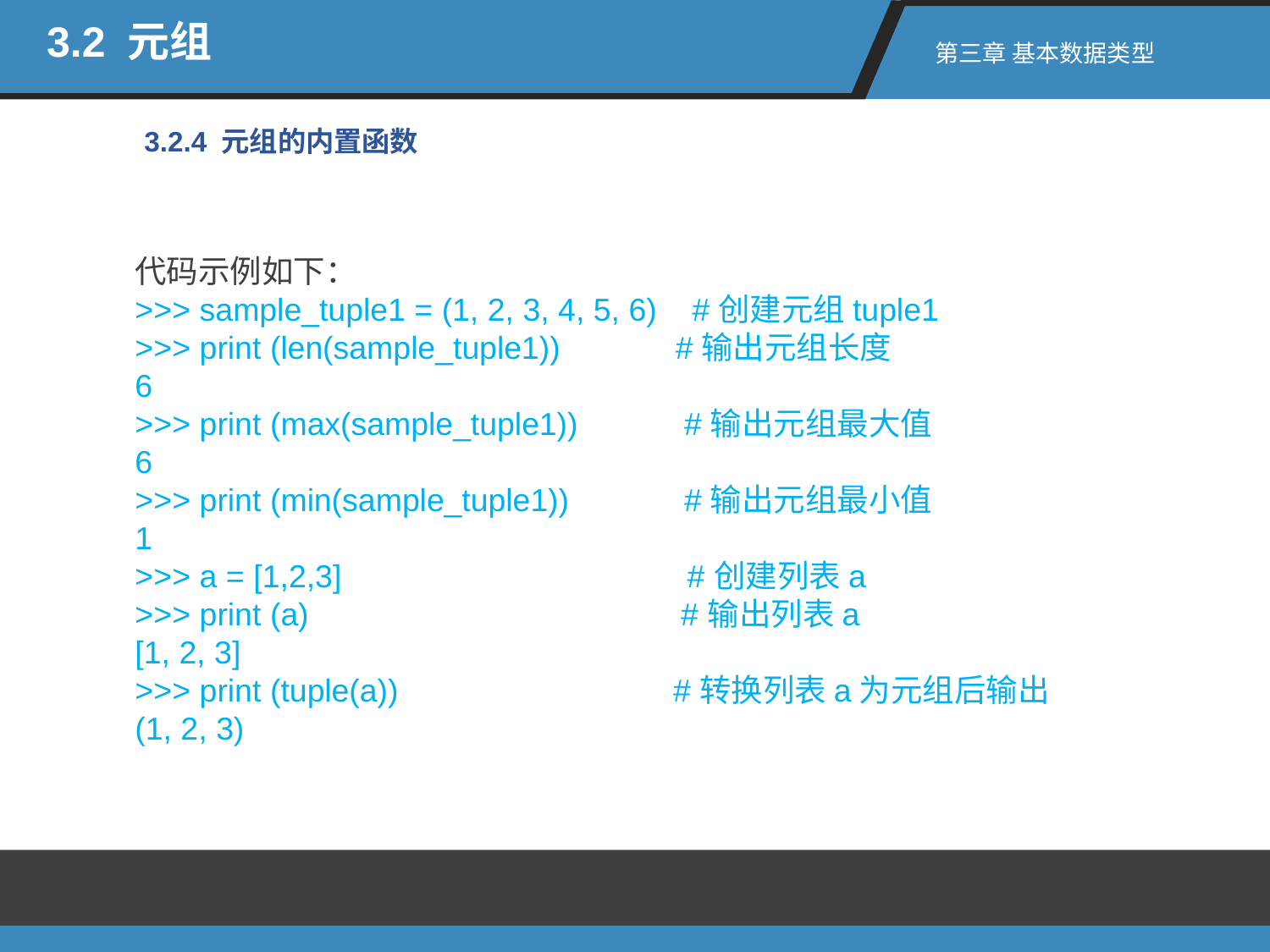

3.2 元组
第三章 基本数据类型
3.2.4 元组的内置函数
代码示例如下：
>>> sample_tuple1 = (1, 2, 3, 4, 5, 6)    #创建元组tuple1
>>> print (len(sample_tuple1))             #输出元组长度
6
>>> print (max(sample_tuple1))            #输出元组最大值
6
>>> print (min(sample_tuple1))             #输出元组最小值
1
>>> a = [1,2,3]                                       #创建列表a
>>> print (a)                                          #输出列表a
[1, 2, 3]
>>> print (tuple(a))                               #转换列表a为元组后输出
(1, 2, 3)